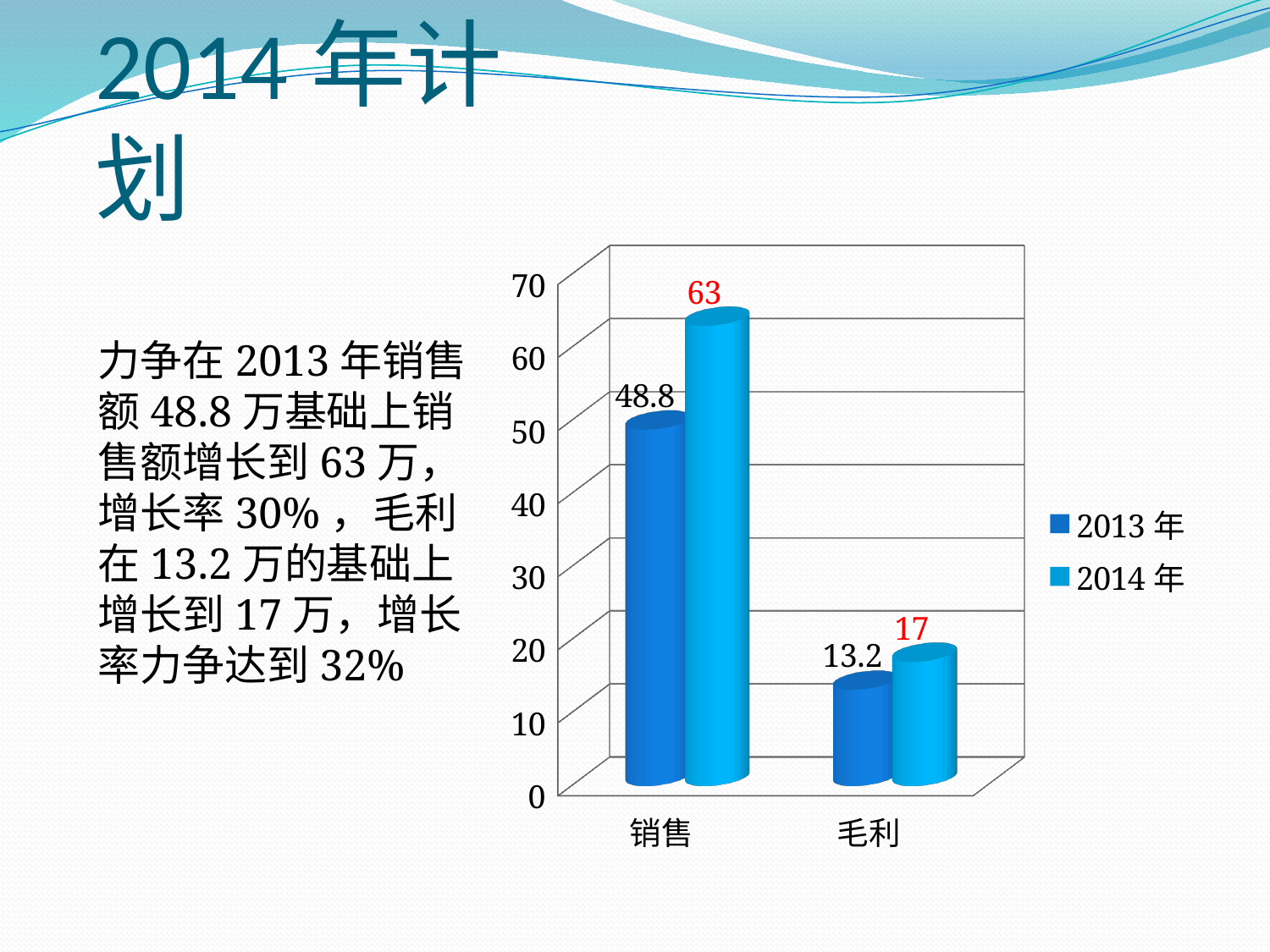

# 2014年计划

[unsupported chart]

力争在2013年销售额48.8万基础上销售额增长到63万，增长率30%，毛利在13.2万的基础上增长到17万，增长率力争达到32%